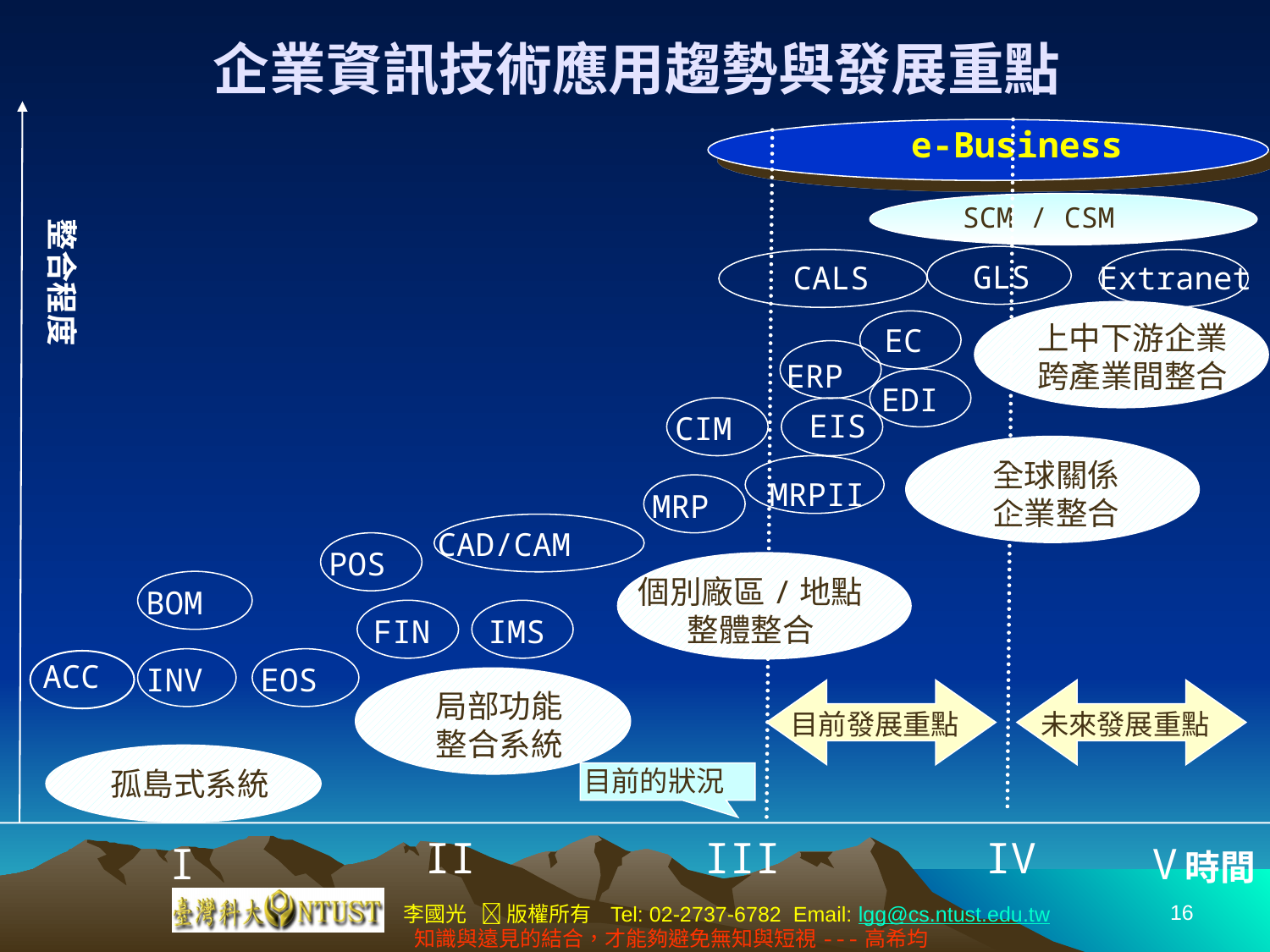

企業資訊技術應用趨勢與發展重點

e-Business

SCM / CSM
整合程度

GLS
   CALS
Extranet

上中下游企業
跨產業間整合

EC

ERP

EDI

EIS
CIM

全球關係
企業整合

 MRPII

MRP

CAD/CAM

POS

個別廠區/地點
整體整合

BOM

FIN
IMS

ACC
INV
EOS

局部功能
整合系統

目前發展重點

未來發展重點

孤島式系統
目前的狀況

II
III
IV
I
V
時間
16